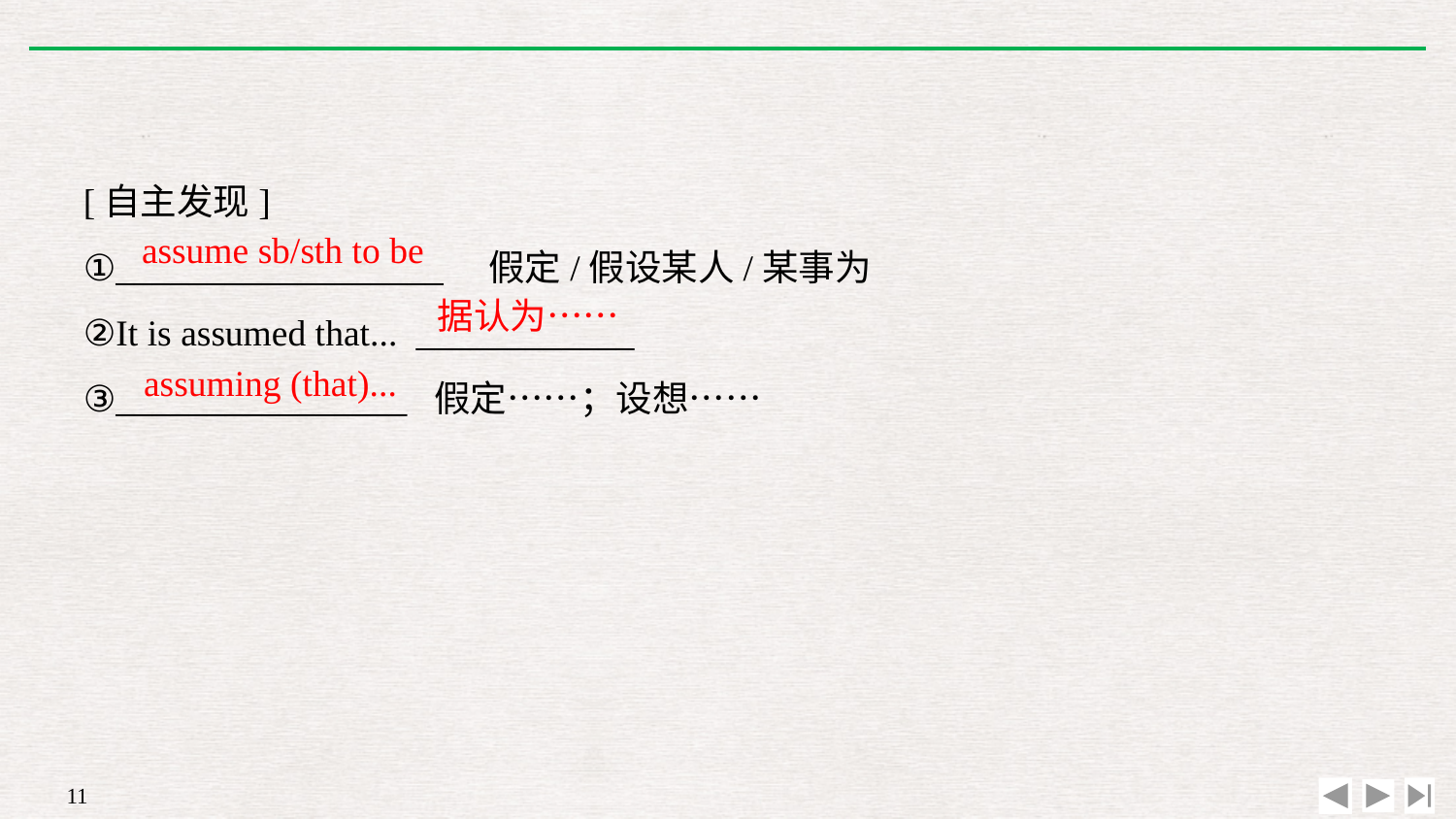

[自主发现]
①__________________　假定/假设某人/某事为
②It is assumed that...  ____________
③________________  假定……；设想……
assume sb/sth to be
据认为……
assuming (that)...